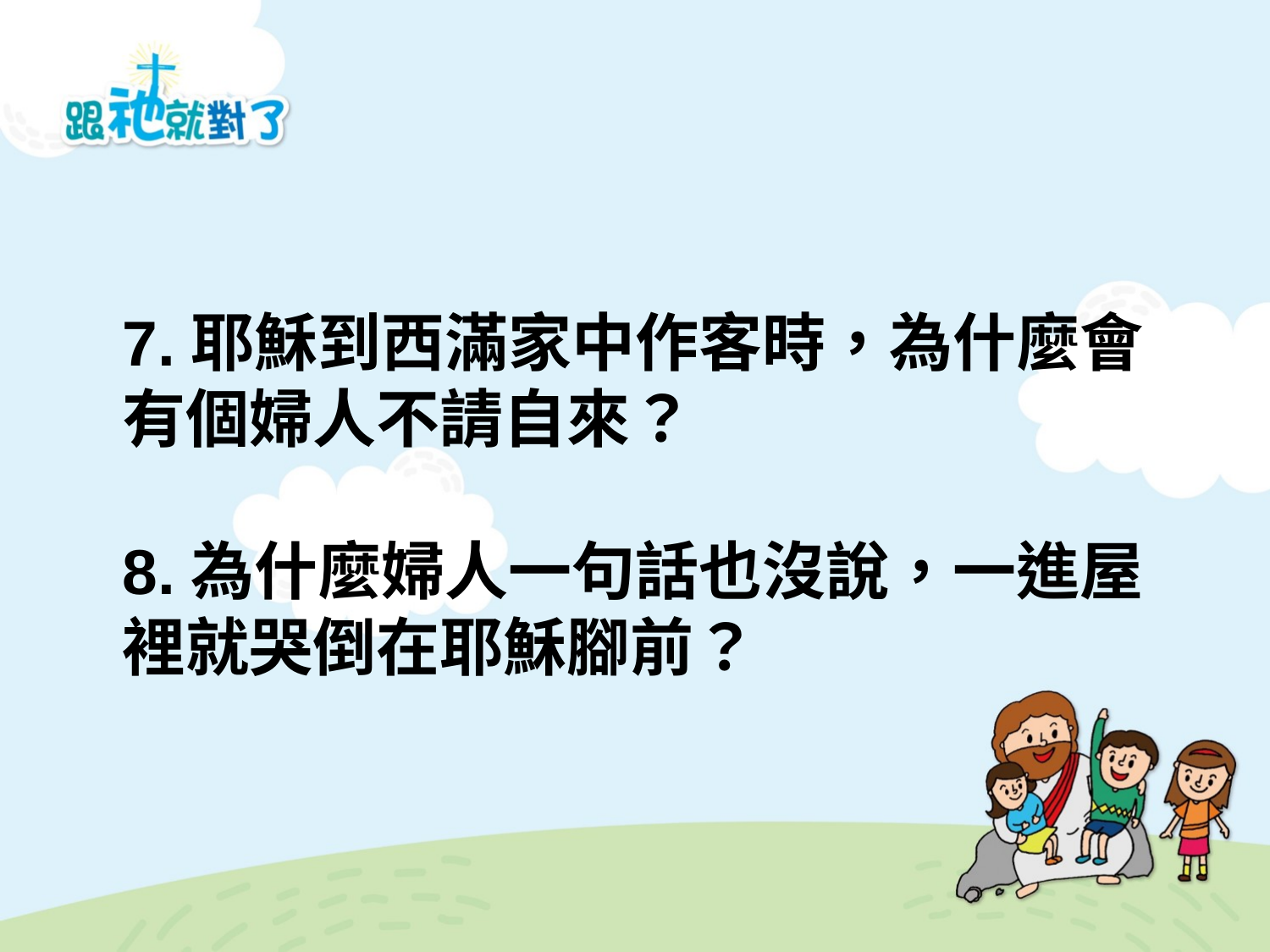

7.耶穌到西滿家中作客時，為什麼會有個婦人不請自來？

8.為什麼婦人一句話也沒說，一進屋裡就哭倒在耶穌腳前？